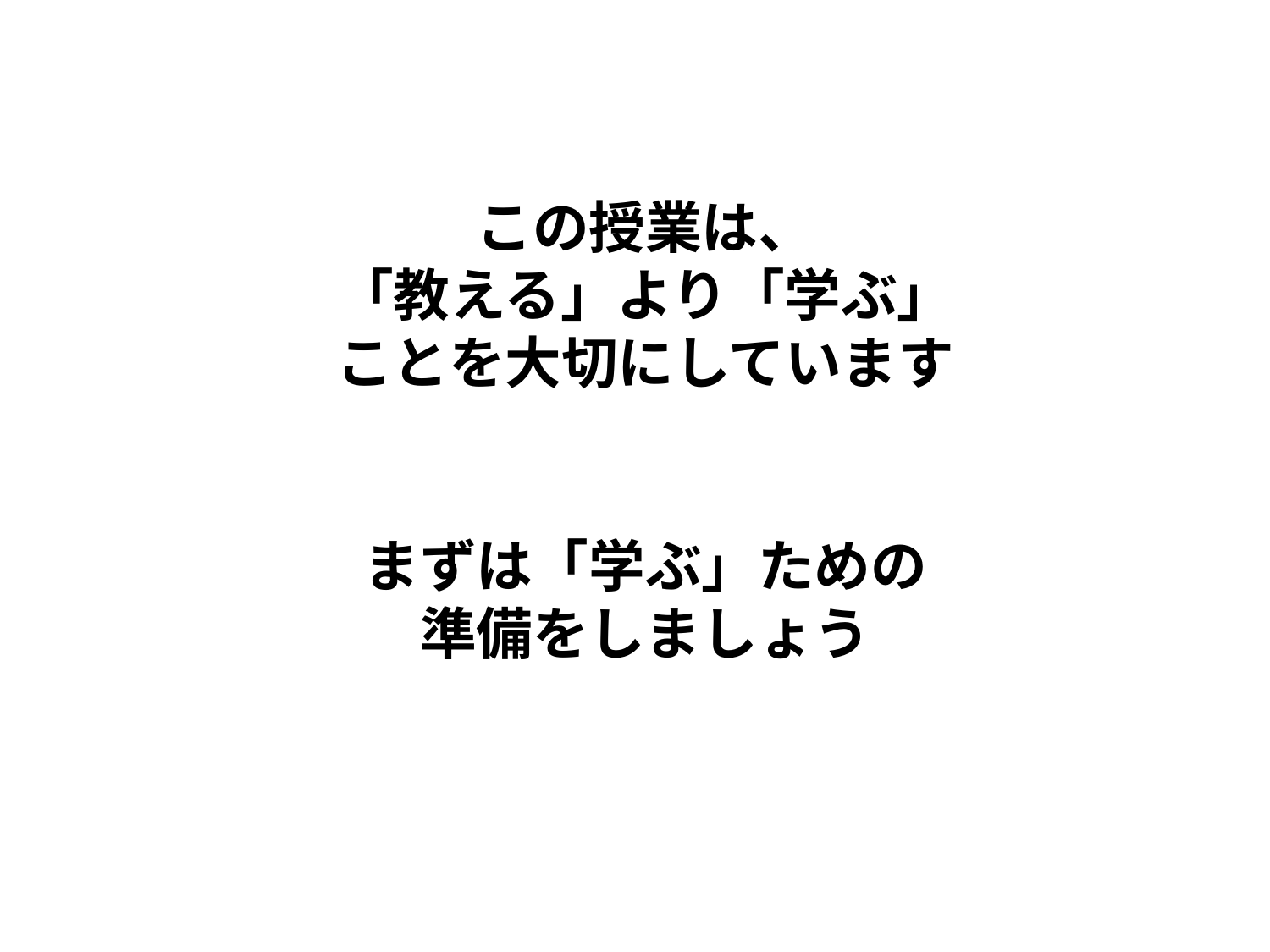

# この授業は、 「教える」より「学ぶ」 ことを大切にしています まずは「学ぶ」ための 準備をしましょう